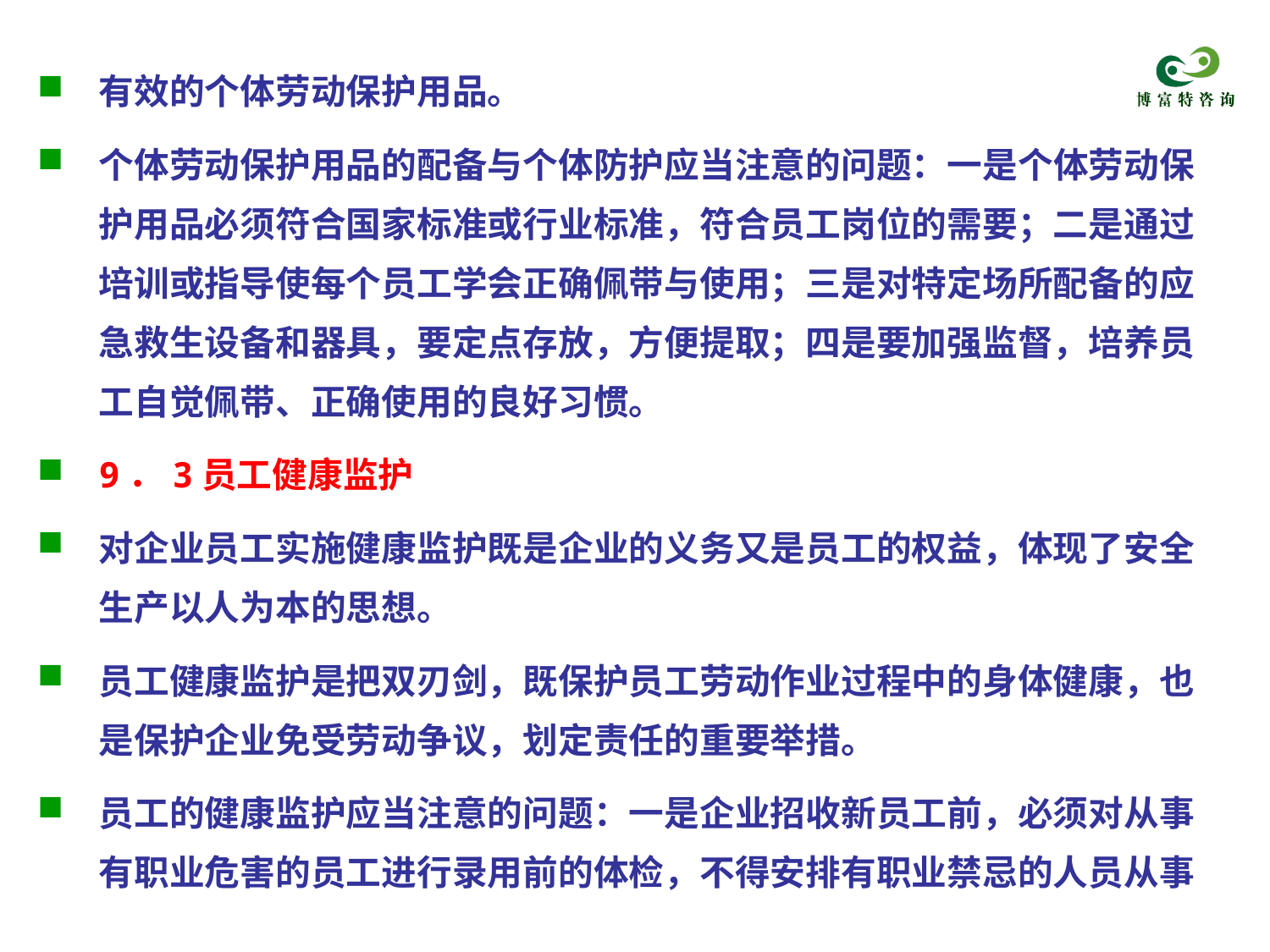

有效的个体劳动保护用品。
个体劳动保护用品的配备与个体防护应当注意的问题：一是个体劳动保护用品必须符合国家标准或行业标准，符合员工岗位的需要；二是通过培训或指导使每个员工学会正确佩带与使用；三是对特定场所配备的应急救生设备和器具，要定点存放，方便提取；四是要加强监督，培养员工自觉佩带、正确使用的良好习惯。
9．3员工健康监护
对企业员工实施健康监护既是企业的义务又是员工的权益，体现了安全生产以人为本的思想。
员工健康监护是把双刃剑，既保护员工劳动作业过程中的身体健康，也是保护企业免受劳动争议，划定责任的重要举措。
员工的健康监护应当注意的问题：一是企业招收新员工前，必须对从事有职业危害的员工进行录用前的体检，不得安排有职业禁忌的人员从事